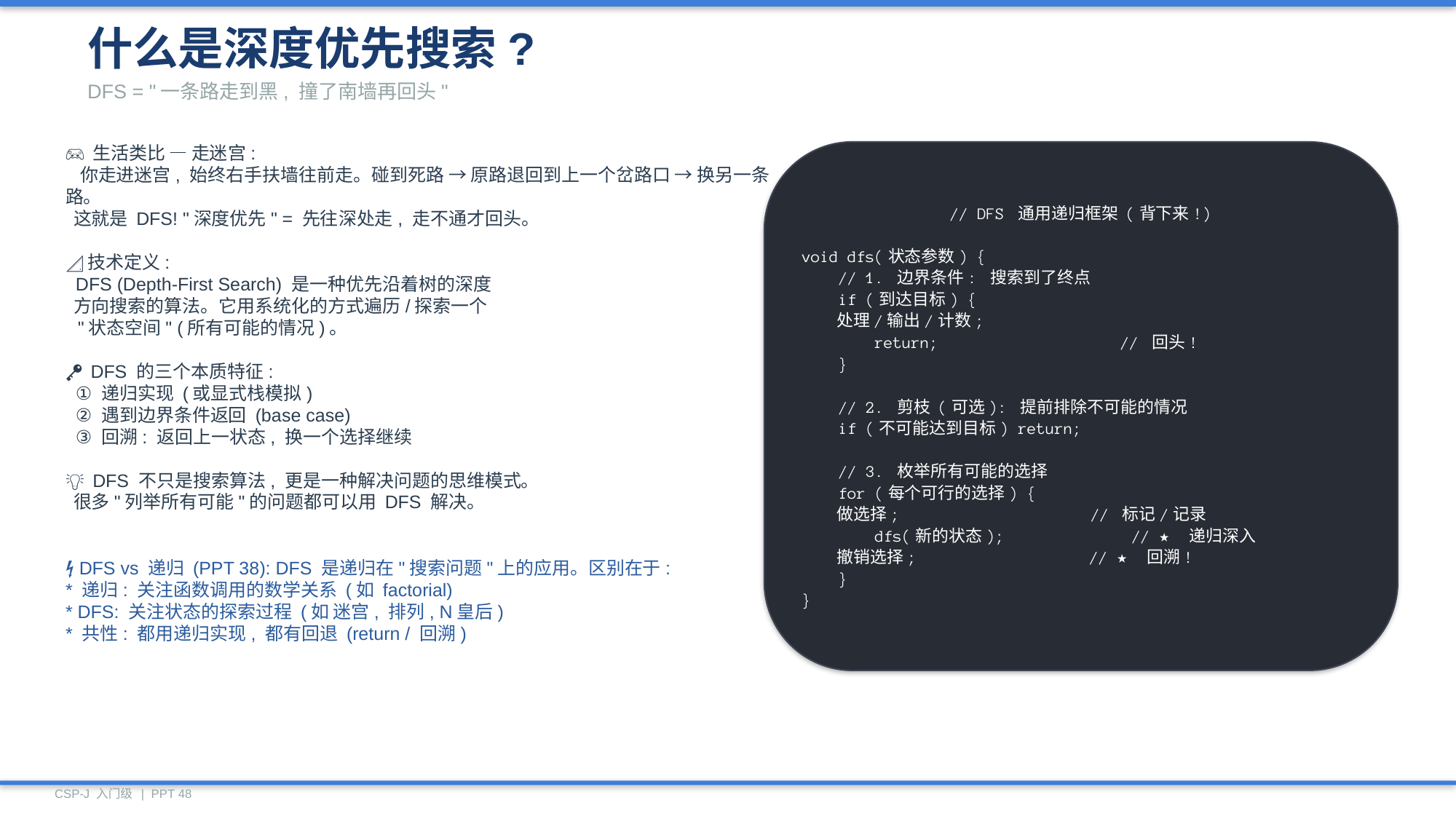

什么是深度优先搜索?
DFS = "一条路走到黑, 撞了南墙再回头"
🎮 生活类比 — 走迷宫:
  你走进迷宫, 始终右手扶墙往前走。碰到死路 → 原路退回到上一个岔路口 → 换另一条路。
  这就是 DFS! "深度优先" = 先往深处走, 走不通才回头。
📐 技术定义:
  DFS (Depth-First Search) 是一种优先沿着树的深度
  方向搜索的算法。它用系统化的方式遍历/探索一个
  "状态空间" (所有可能的情况)。
🔑 DFS 的三个本质特征:
  ① 递归实现 (或显式栈模拟)
  ② 遇到边界条件返回 (base case)
  ③ 回溯: 返回上一状态, 换一个选择继续
💡 DFS 不只是搜索算法, 更是一种解决问题的思维模式。
  很多"列举所有可能"的问题都可以用 DFS 解决。
// DFS 通用递归框架 (背下来!)

void dfs(状态参数) {
    // 1. 边界条件: 搜索到了终点
    if (到达目标) {
        处理/输出/计数;
        return;                    // 回头!
    }

    // 2. 剪枝 (可选): 提前排除不可能的情况
    if (不可能达到目标) return;

    // 3. 枚举所有可能的选择
    for (每个可行的选择) {
        做选择;                     // 标记/记录
        dfs(新的状态);              // ★ 递归深入
        撤销选择;                   // ★ 回溯!
    }
}
⚡ DFS vs 递归 (PPT 38): DFS 是递归在"搜索问题"上的应用。区别在于:
* 递归: 关注函数调用的数学关系 (如 factorial)
* DFS: 关注状态的探索过程 (如 迷宫, 排列, N皇后)
* 共性: 都用递归实现, 都有回退 (return / 回溯)

CSP-J 入门级  |  PPT 48